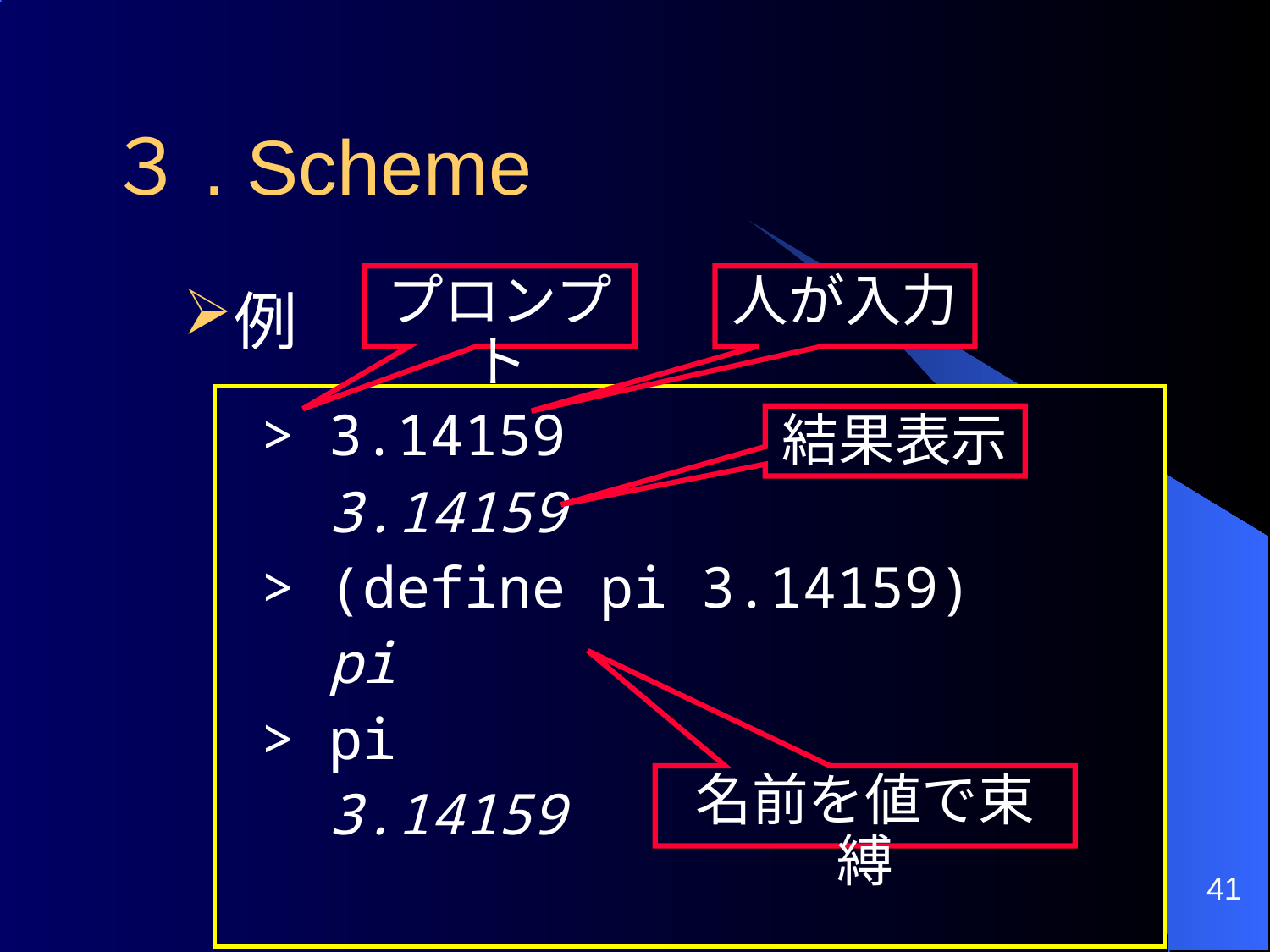

３. Scheme
プロンプト
人が入力
例
 > 3.14159
   3.14159
 > (define pi 3.14159)
   pi
 > pi
   3.14159

結果表示
名前を値で束縛
41